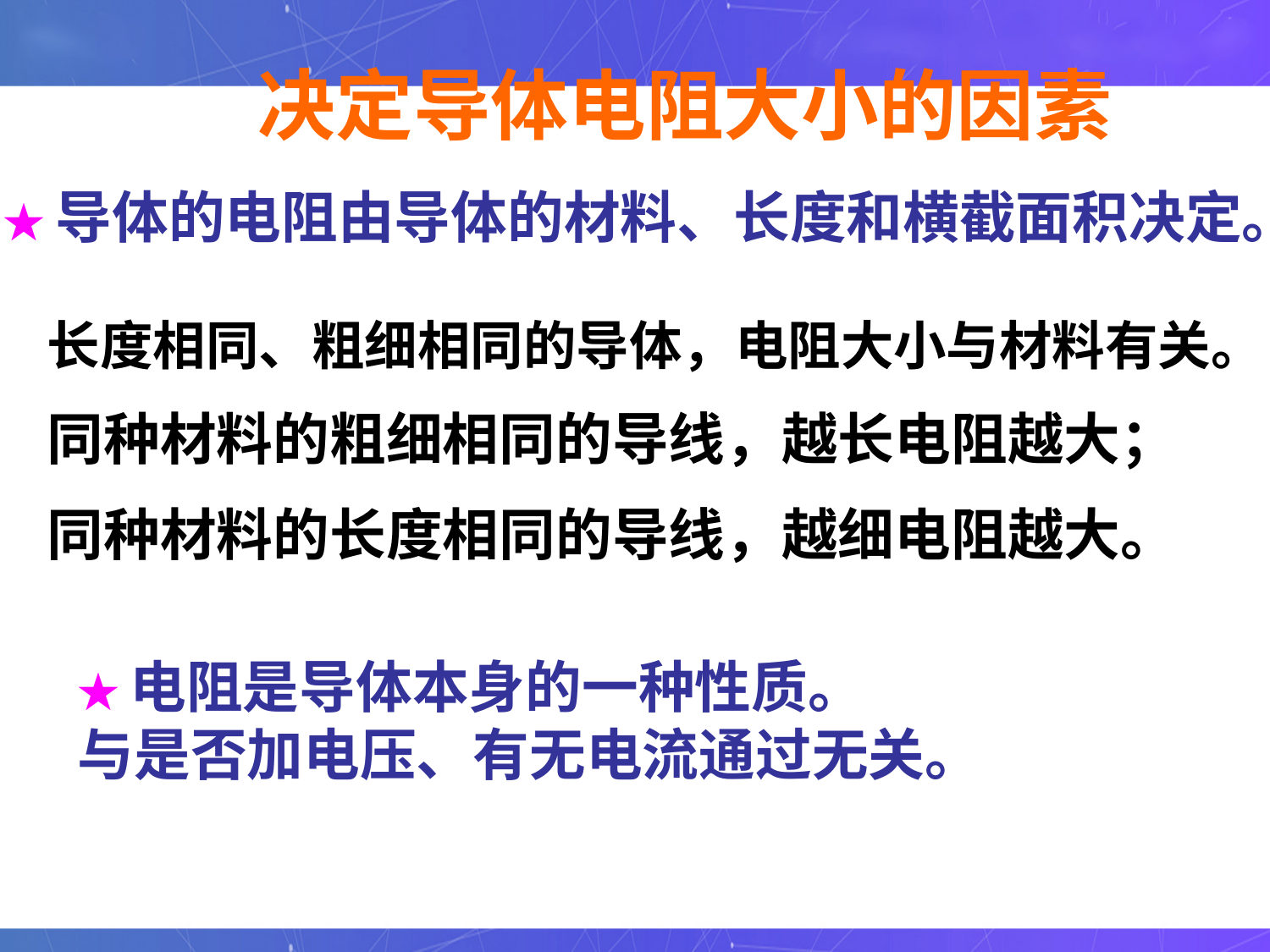

决定导体电阻大小的因素
 ★导体的电阻由导体的材料、长度和横截面积决定。
长度相同、粗细相同的导体，电阻大小与材料有关。
同种材料的粗细相同的导线，越长电阻越大；
同种材料的长度相同的导线，越细电阻越大。
★电阻是导体本身的一种性质。
与是否加电压、有无电流通过无关。